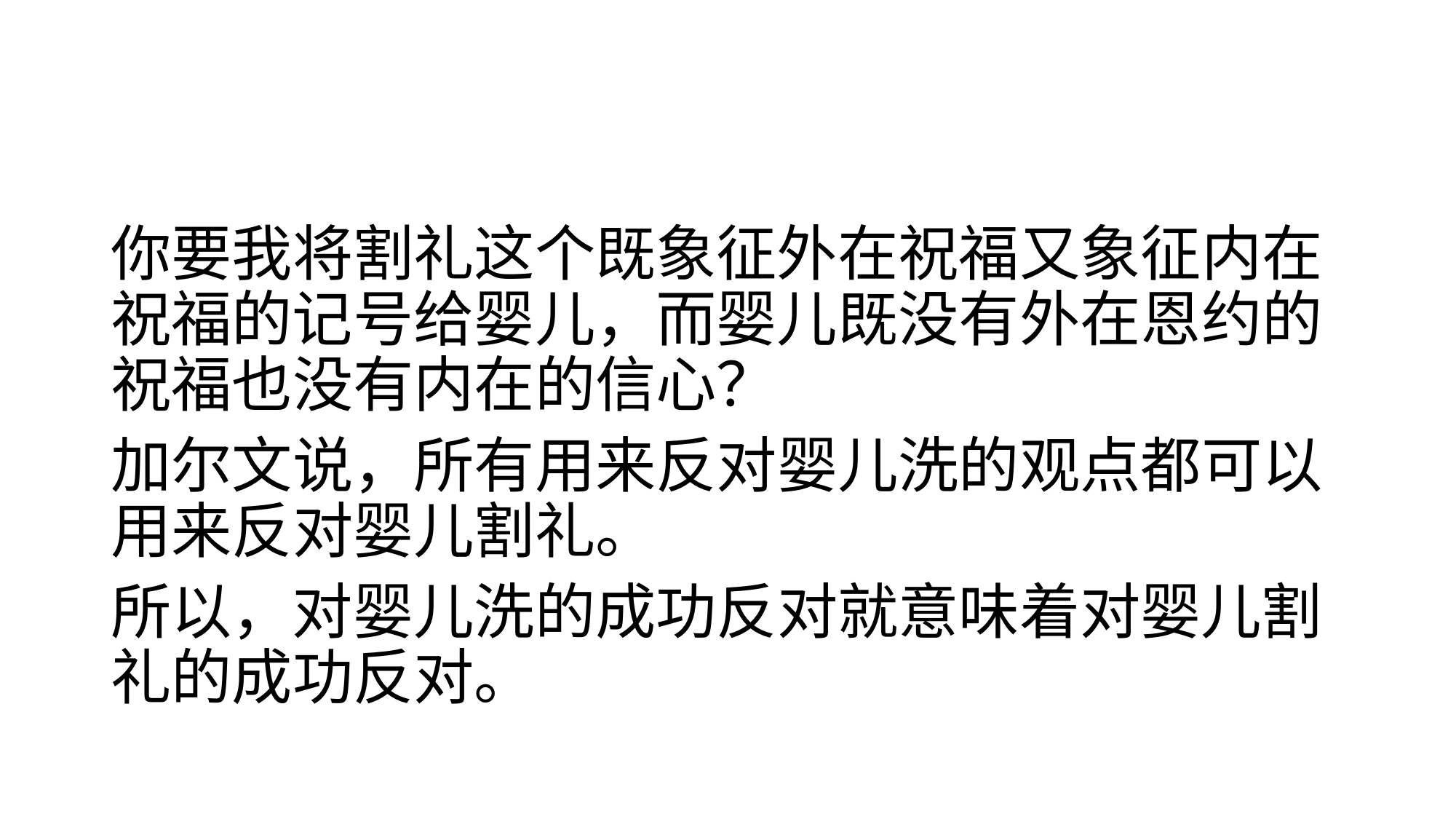

#
你要我将割礼这个既象征外在祝福又象征内在祝福的记号给婴儿，而婴儿既没有外在恩约的祝福也没有内在的信心？
加尔文说，所有用来反对婴儿洗的观点都可以用来反对婴儿割礼。
所以，对婴儿洗的成功反对就意味着对婴儿割礼的成功反对。